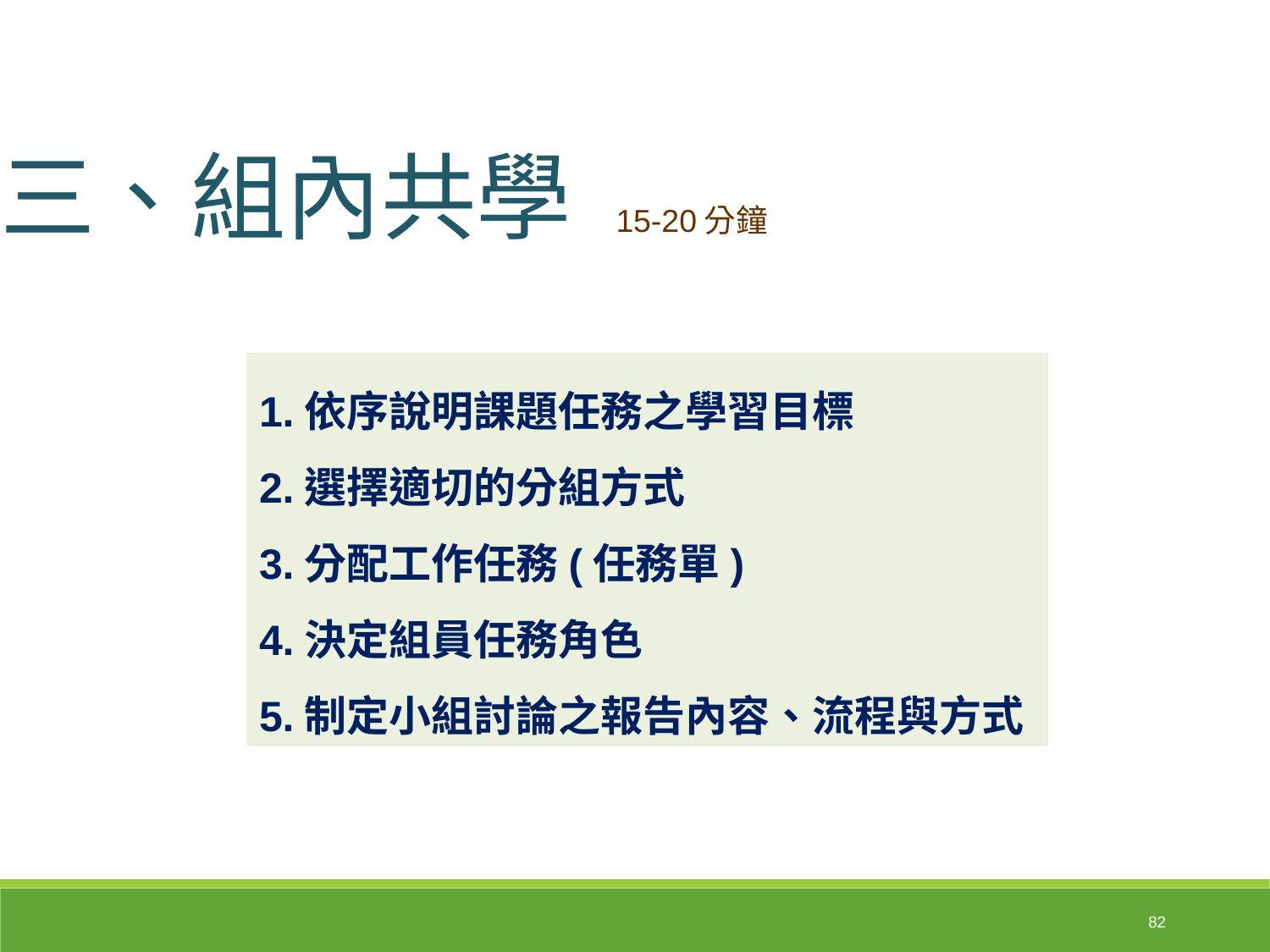

三、組內共學 15-20分鐘
1.依序說明課題任務之學習目標
2.選擇適切的分組方式
3.分配工作任務(任務單)
4.決定組員任務角色
5.制定小組討論之報告內容、流程與方式
82